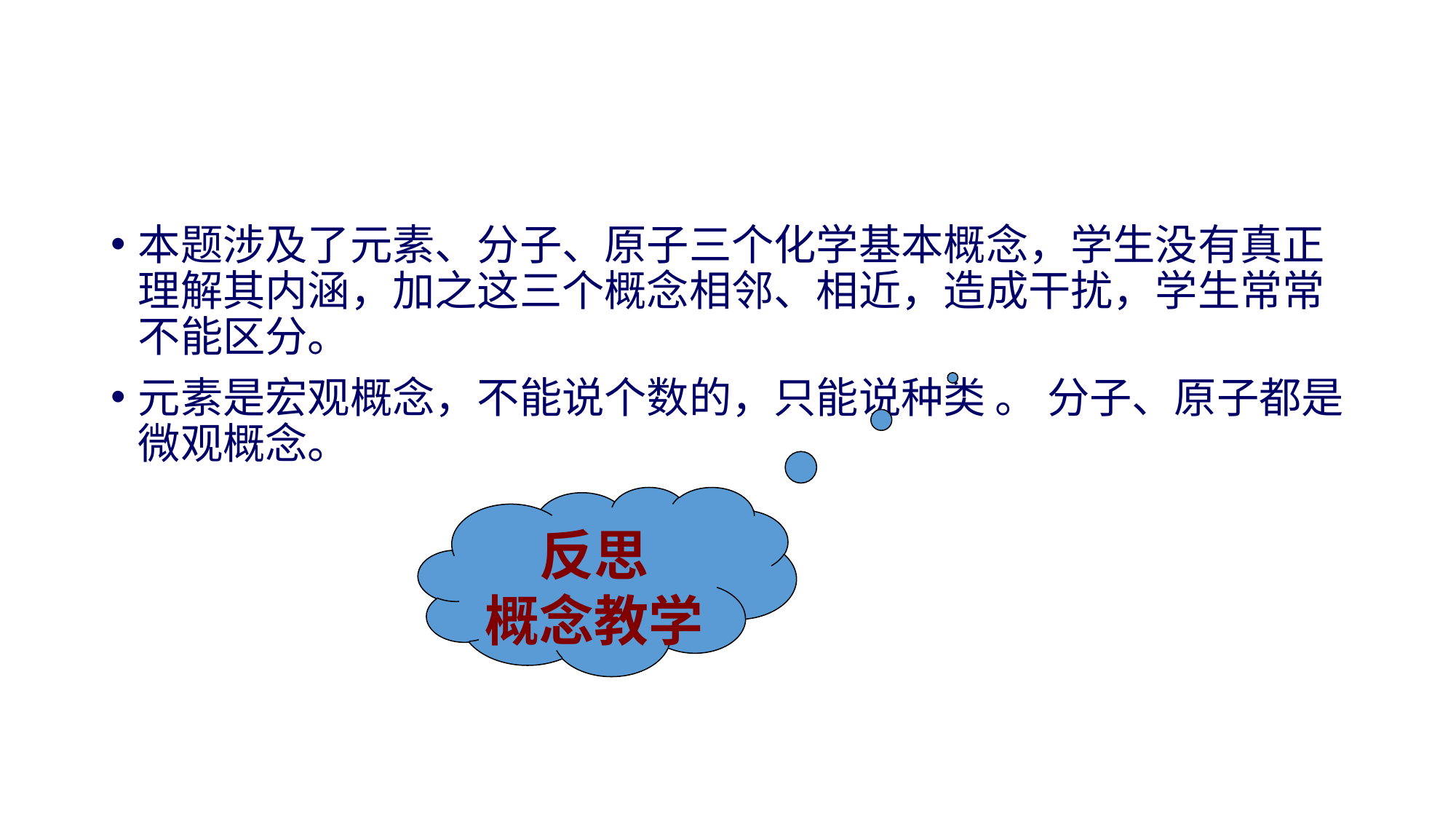

#
本题涉及了元素、分子、原子三个化学基本概念，学生没有真正理解其内涵，加之这三个概念相邻、相近，造成干扰，学生常常不能区分。
元素是宏观概念，不能说个数的，只能说种类 。 分子、原子都是微观概念。
反思
概念教学